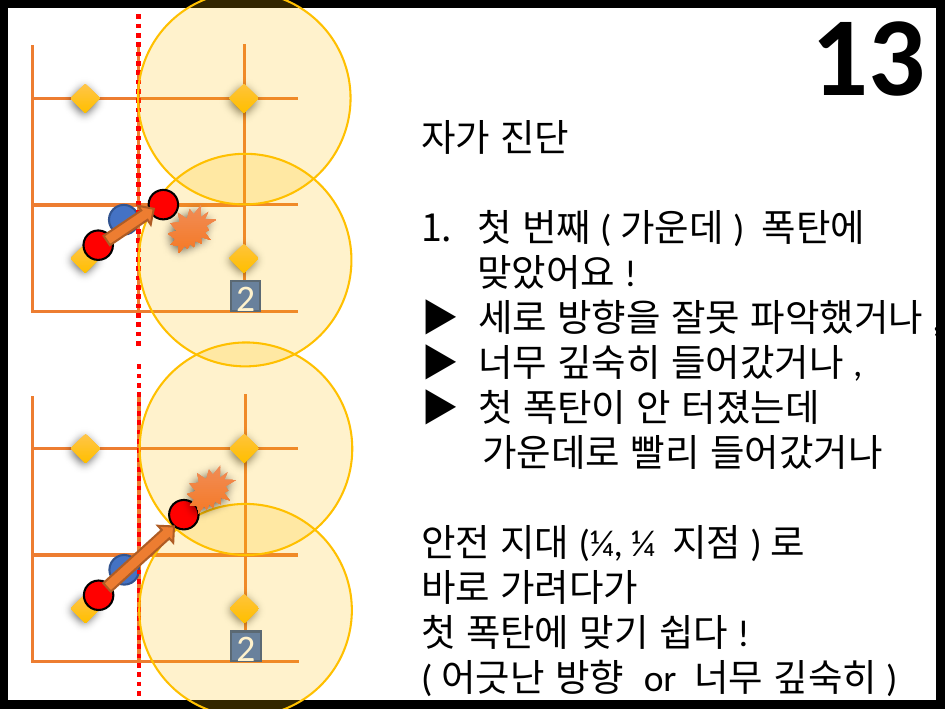

13

자가 진단

첫 번째(가운데) 폭탄에
맞았어요!
▶ 세로 방향을 잘못 파악했거나,
▶ 너무 깊숙히 들어갔거나,
▶ 첫 폭탄이 안 터졌는데
     가운데로 빨리 들어갔거나

안전 지대(¼, ¼ 지점)로
바로 가려다가
첫 폭탄에 맞기 쉽다!
(어긋난 방향 or 너무 깊숙히)

2

2